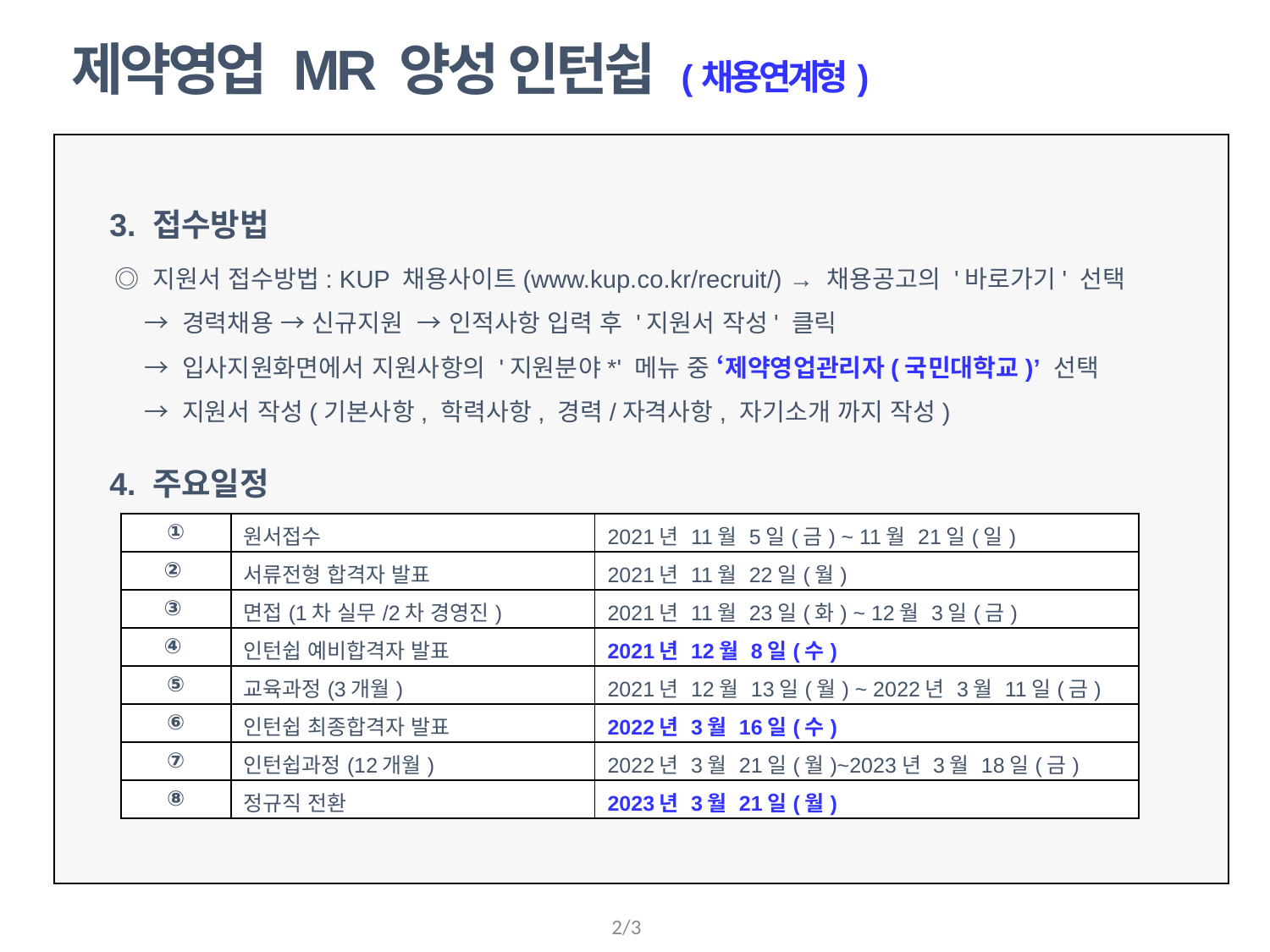

제약영업 MR 양성 인턴쉽 (채용연계형)

3. 접수방법
 ◎ 지원서 접수방법: KUP 채용사이트(www.kup.co.kr/recruit/) → 채용공고의 '바로가기' 선택
     → 경력채용 → 신규지원  → 인적사항 입력 후 '지원서 작성' 클릭
     → 입사지원화면에서 지원사항의 '지원분야*' 메뉴 중 ‘제약영업관리자(국민대학교)’ 선택
     → 지원서 작성(기본사항, 학력사항, 경력/자격사항, 자기소개 까지 작성)
4. 주요일정
| ① | 원서접수 | 2021년 11월 5일(금) ~ 11월 21일(일) |
| --- | --- | --- |
| ② | 서류전형 합격자 발표 | 2021년 11월 22일(월) |
| ③ | 면접(1차 실무/2차 경영진) | 2021년 11월 23일(화) ~ 12월 3일(금) |
| ④ | 인턴쉽 예비합격자 발표 | 2021년 12월 8일(수) |
| ⑤ | 교육과정(3개월) | 2021년 12월 13일(월) ~ 2022년 3월 11일(금) |
| ⑥ | 인턴쉽 최종합격자 발표 | 2022년 3월 16일(수) |
| ⑦ | 인턴쉽과정(12개월) | 2022년 3월 21일(월)~2023년 3월 18일(금) |
| ⑧ | 정규직 전환 | 2023년 3월 21일(월) |
2/3